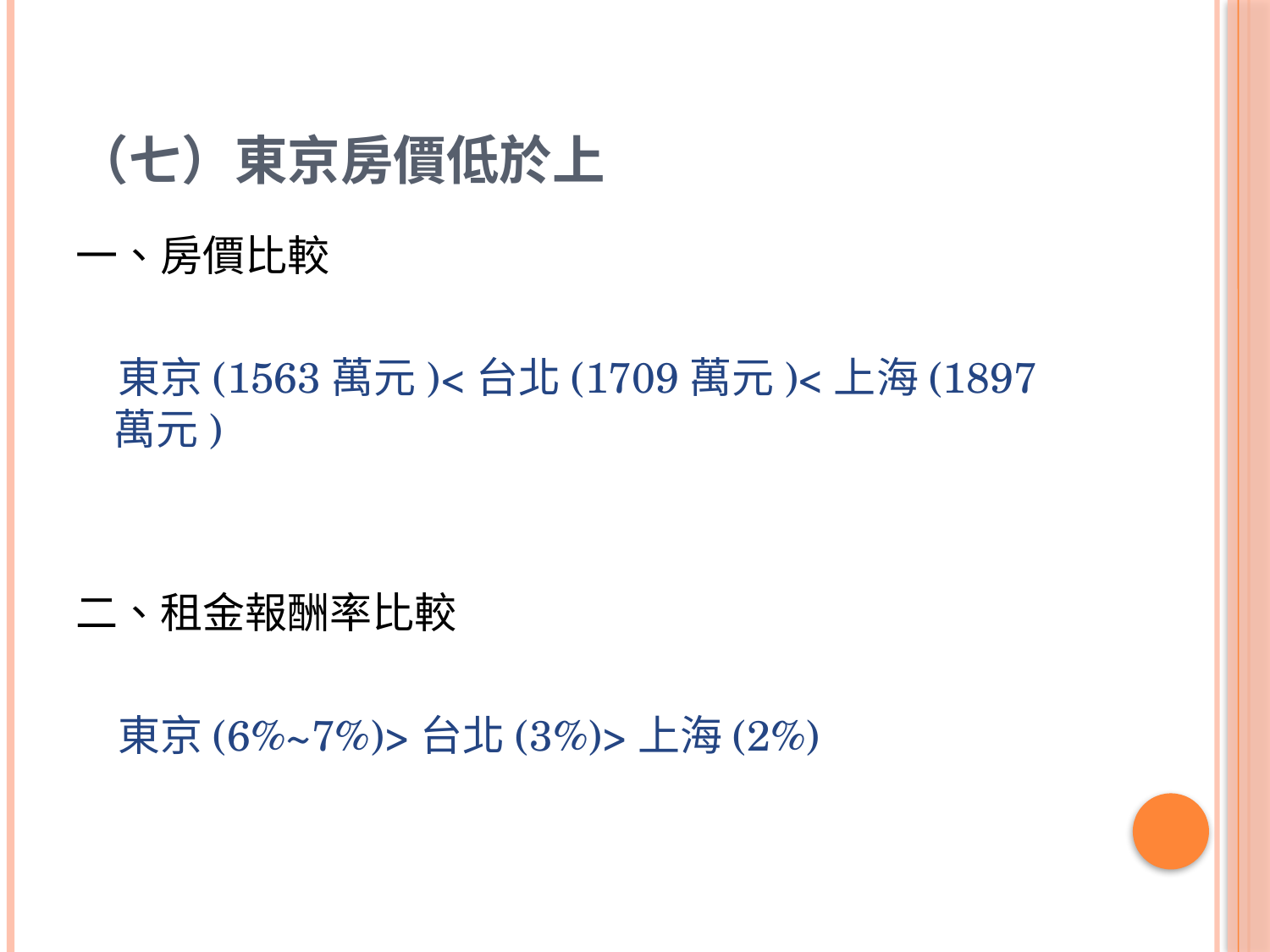

# （七）東京房價低於上
一、房價比較

　東京(1563萬元)<台北(1709萬元)<上海(1897萬元)

二、租金報酬率比較

　東京(6%~7%)>台北(3%)>上海(2%)